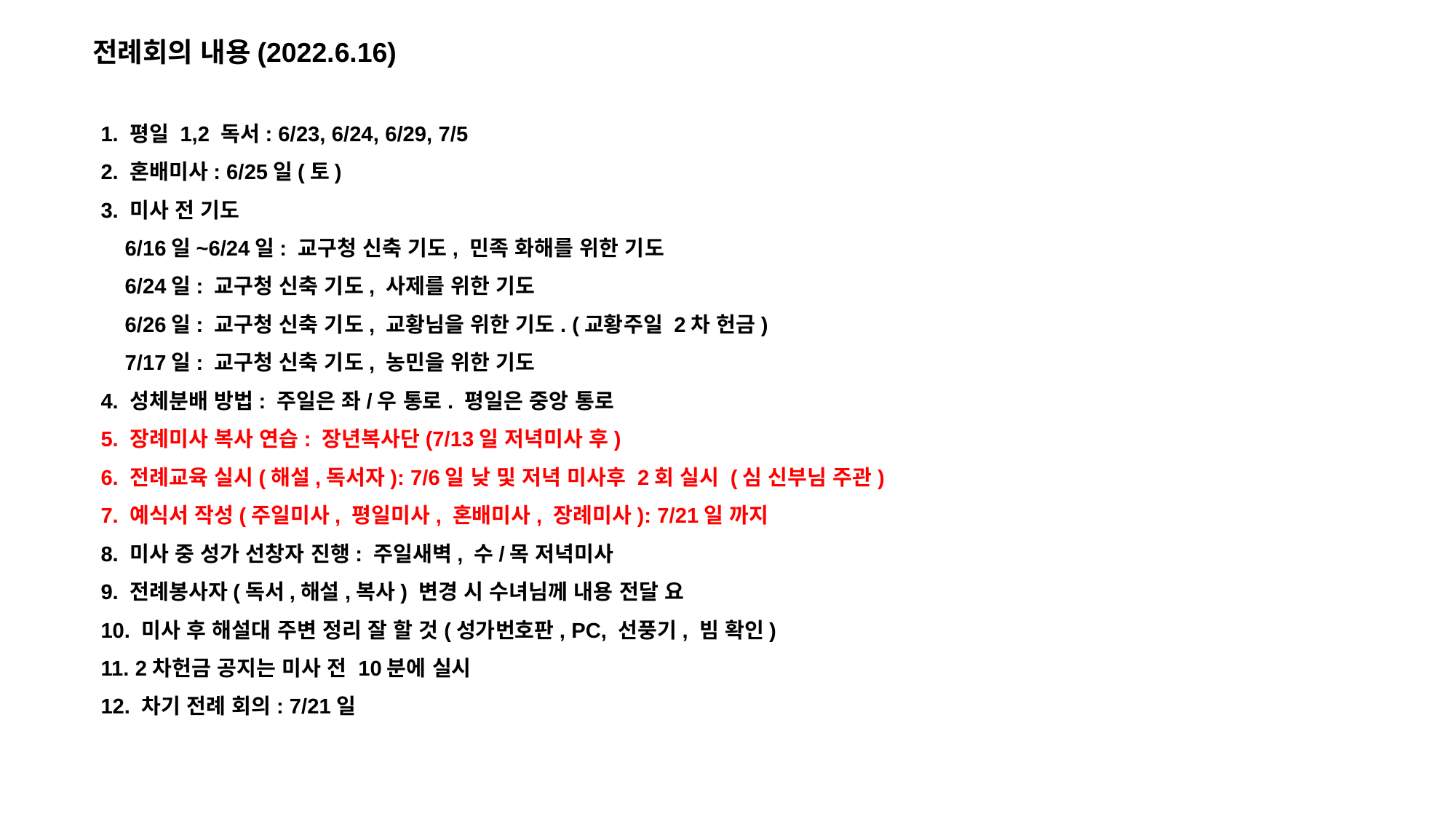

# 전례회의 내용(2022.6.16)
1. 평일 1,2 독서: 6/23, 6/24, 6/29, 7/5
2. 혼배미사: 6/25일(토)
3. 미사 전 기도
    6/16일~6/24일: 교구청 신축 기도, 민족 화해를 위한 기도
    6/24일: 교구청 신축 기도, 사제를 위한 기도
    6/26일: 교구청 신축 기도, 교황님을 위한 기도. (교황주일 2차 헌금)
    7/17일: 교구청 신축 기도, 농민을 위한 기도
4. 성체분배 방법: 주일은 좌/우 통로. 평일은 중앙 통로
5. 장례미사 복사 연습: 장년복사단(7/13일 저녁미사 후)
6. 전례교육 실시(해설,독서자): 7/6일 낮 및 저녁 미사후 2회 실시 (심 신부님 주관)
7. 예식서 작성(주일미사, 평일미사, 혼배미사, 장례미사): 7/21일 까지
8. 미사 중 성가 선창자 진행: 주일새벽, 수/목 저녁미사
9. 전례봉사자(독서,해설,복사) 변경 시 수녀님께 내용 전달 요
10. 미사 후 해설대 주변 정리 잘 할 것(성가번호판, PC, 선풍기, 빔 확인)
11. 2차헌금 공지는 미사 전 10분에 실시
12. 차기 전례 회의: 7/21일